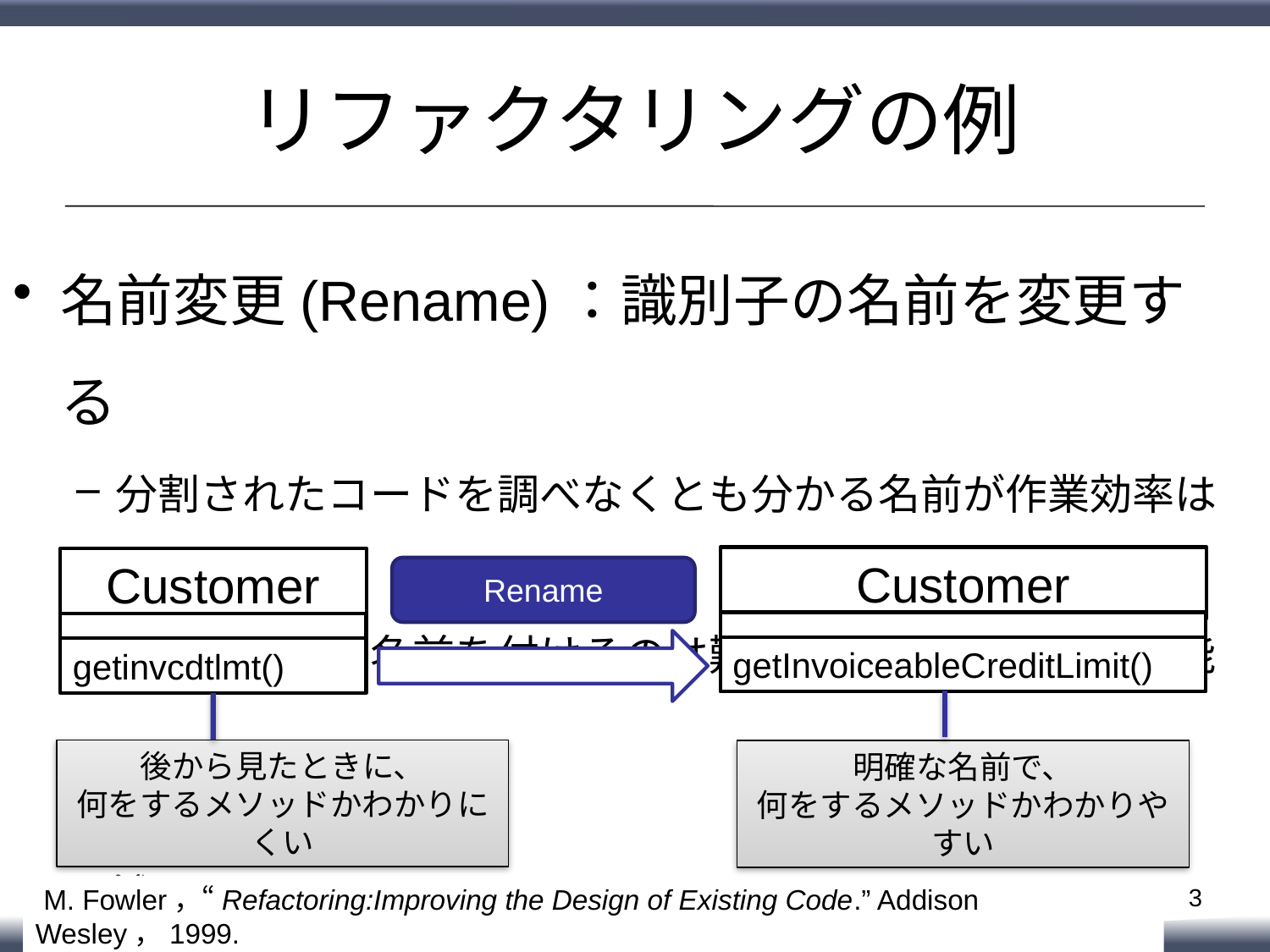

# リファクタリングの例
名前変更(Rename)：識別子の名前を変更する
分割されたコードを調べなくとも分かる名前が作業効率は良い
最初から良い名前を付けるのは難しいが、後から変更可能
Customer

getInvoiceableCreditLimit()
Customer

getinvcdtlmt()
Rename

後から見たときに、
何をするメソッドかわかりにくい
明確な名前で、
何をするメソッドかわかりやすい
3
 M. Fowler，“Refactoring:Improving the Design of Existing Code.” Addison Wesley，1999.